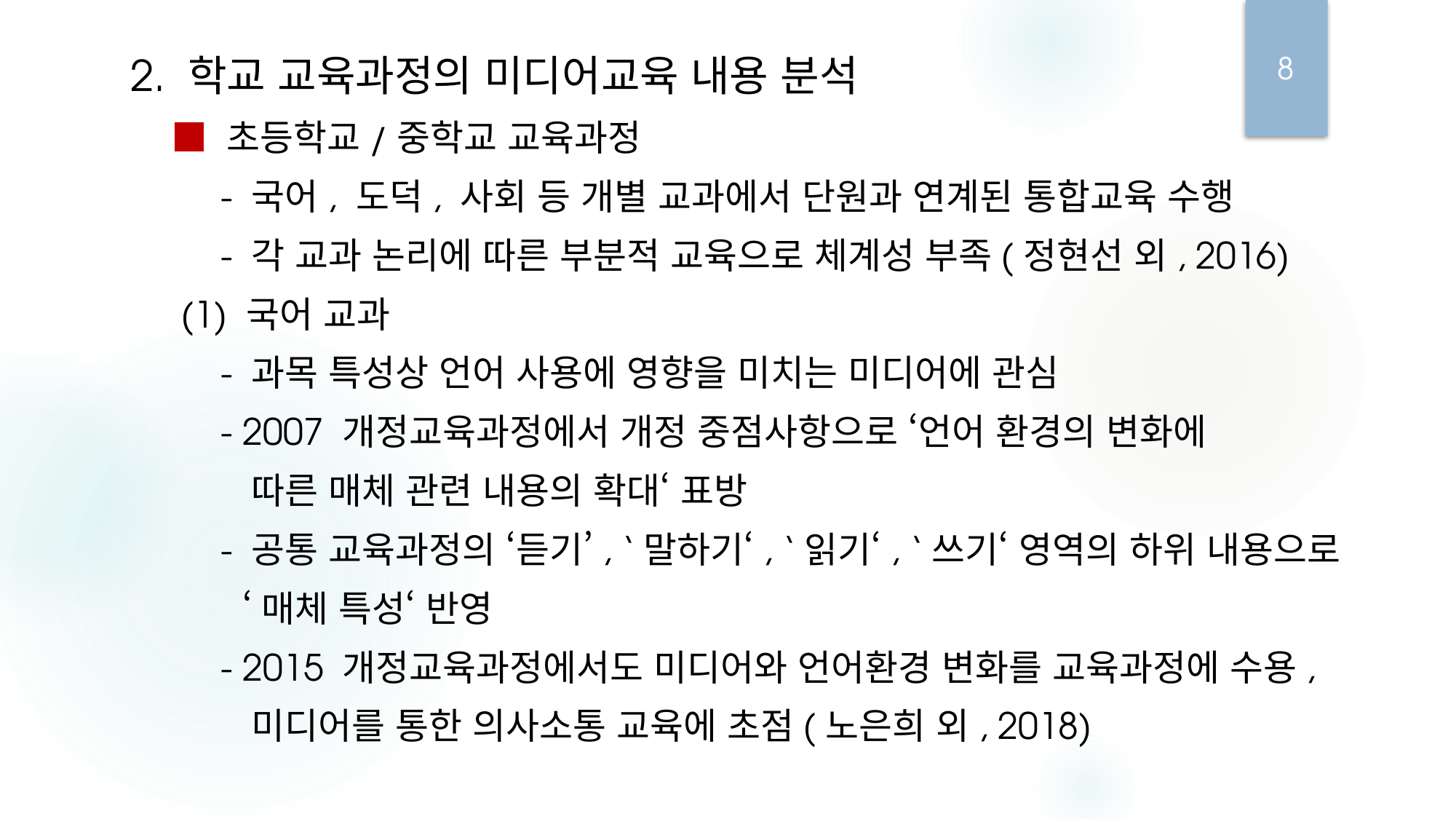

8
2. 학교 교육과정의 미디어교육 내용 분석
    ■ 초등학교/중학교 교육과정
         - 국어, 도덕, 사회 등 개별 교과에서 단원과 연계된 통합교육 수행
         - 각 교과 논리에 따른 부분적 교육으로 체계성 부족(정현선 외, 2016)
     (1) 국어 교과
         - 과목 특성상 언어 사용에 영향을 미치는 미디어에 관심
         - 2007 개정교육과정에서 개정 중점사항으로 ‘언어 환경의 변화에
           따른 매체 관련 내용의 확대‘ 표방
         - 공통 교육과정의 ‘듣기’, ‘말하기‘, ‘읽기‘, ‘쓰기‘ 영역의 하위 내용으로
           ‘매체 특성‘ 반영
         - 2015 개정교육과정에서도 미디어와 언어환경 변화를 교육과정에 수용,
           미디어를 통한 의사소통 교육에 초점(노은희 외, 2018)